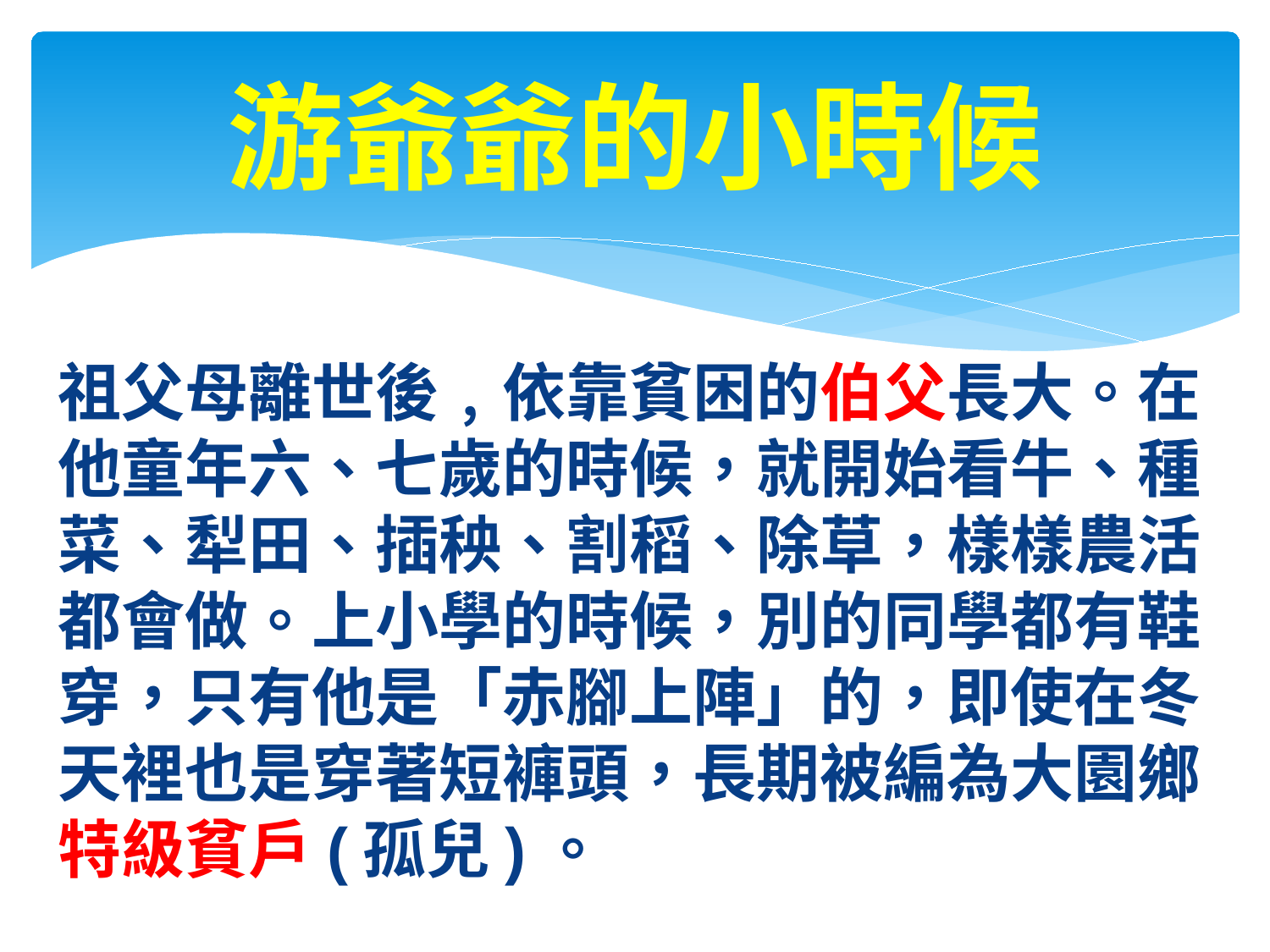

# 游爺爺的小時候
祖父母離世後﹐依靠貧困的伯父長大。在他童年六、七歲的時候，就開始看牛、種菜、犁田、插秧、割稻、除草，樣樣農活都會做。上小學的時候，別的同學都有鞋穿，只有他是「赤腳上陣」的，即使在冬天裡也是穿著短褲頭，長期被編為大園鄉特級貧戶(孤兒)。